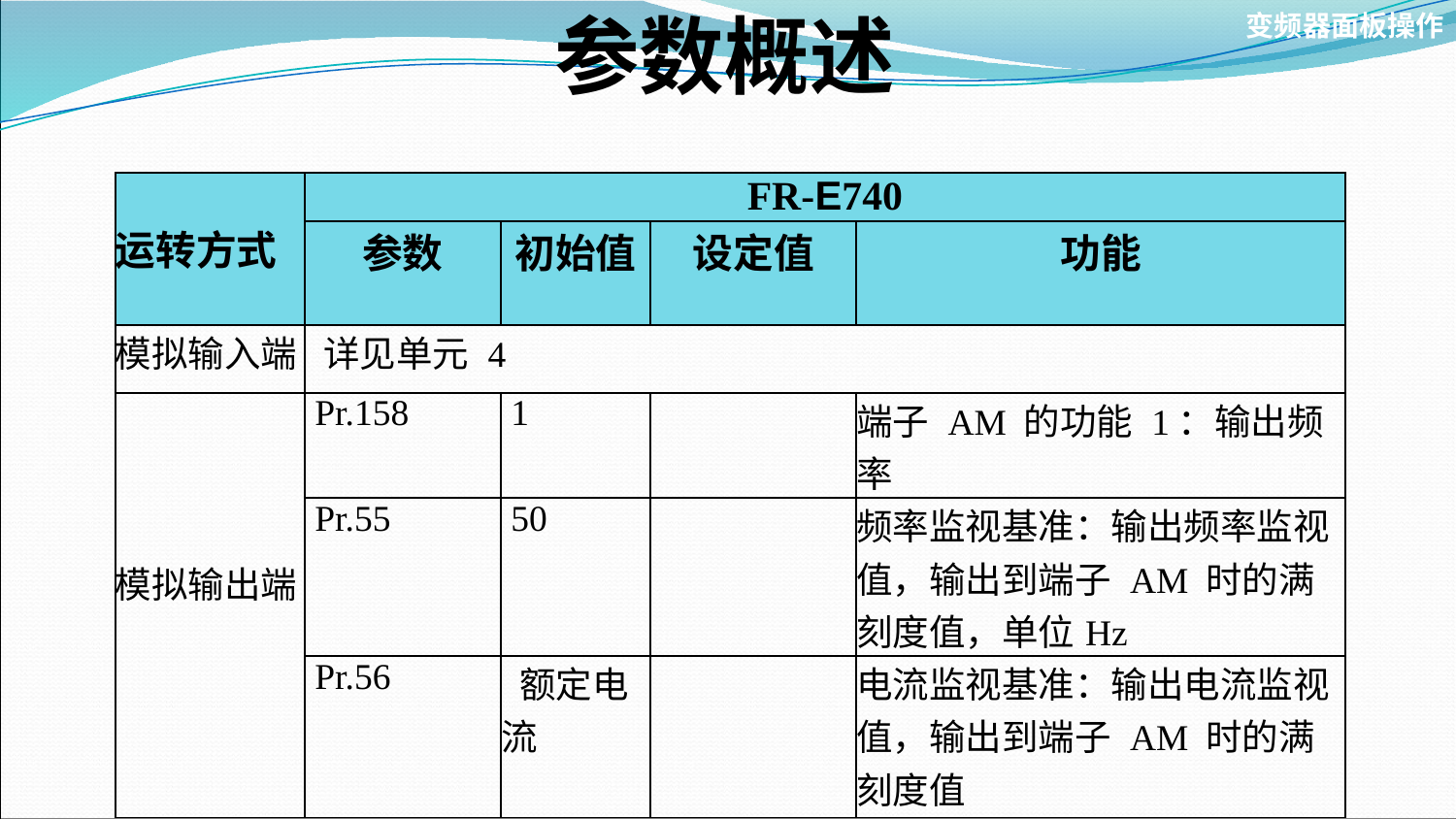

# 参数概述
变频器面板操作
| 运转方式 | FR-E740 |  |  |  |
| --- | --- | --- | --- | --- |
|  | 参数 | 初始值 | 设定值 | 功能 |
| 模拟输入端 | 详见单元 4 |  |  |  |
| 模拟输出端 | Pr.158 | 1 |  | 端子 AM 的功能 1：输出频率 |
|  | Pr.55 | 50 |  | 频率监视基准：输出频率监视值，输出到端子 AM 时的满刻度值，单位Hz |
|  | Pr.56 | 额定电流 |  | 电流监视基准：输出电流监视值，输出到端子 AM 时的满刻度值 |
6